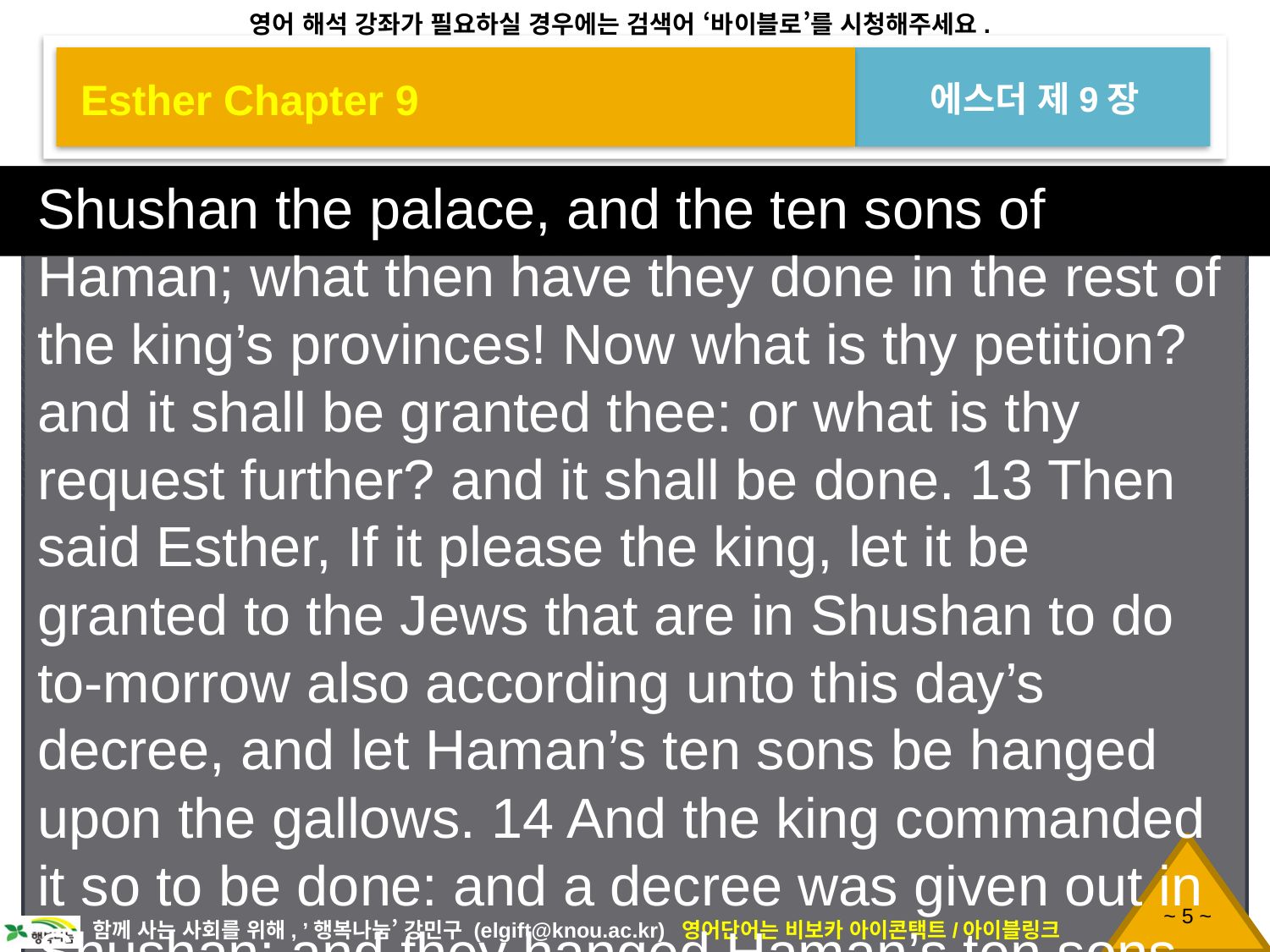

Esther Chapter 9
에스더 제9장
Shushan the palace, and the ten sons of Haman; what then have they done in the rest of the king’s provinces! Now what is thy petition? and it shall be granted thee: or what is thy request further? and it shall be done. 13 Then said Esther, If it please the king, let it be granted to the Jews that are in Shushan to do to-morrow also according unto this day’s decree, and let Haman’s ten sons be hanged upon the gallows. 14 And the king commanded it so to be done: and a decree was given out in Shushan; and they hanged Haman’s ten sons. 15 And the